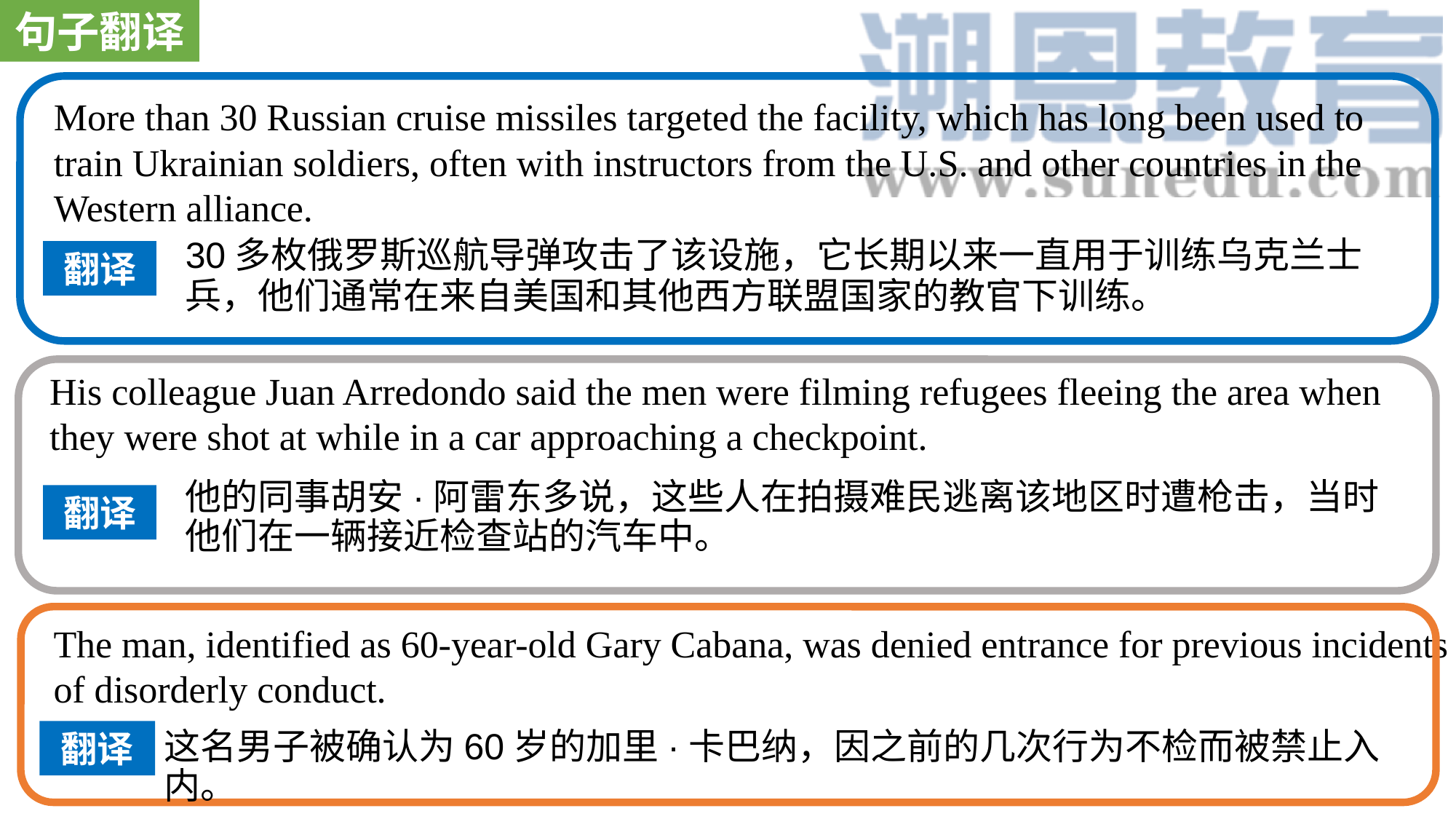

句子翻译

More than 30 Russian cruise missiles targeted the facility, which has long been used to train Ukrainian soldiers, often with instructors from the U.S. and other countries in the Western alliance.
30多枚俄罗斯巡航导弹攻击了该设施，它长期以来一直用于训练乌克兰士兵，他们通常在来自美国和其他西方联盟国家的教官下训练。
翻译

His colleague Juan Arredondo said the men were filming refugees fleeing the area when they were shot at while in a car approaching a checkpoint.
他的同事胡安·阿雷东多说，这些人在拍摄难民逃离该地区时遭枪击，当时他们在一辆接近检查站的汽车中。
翻译

The man, identified as 60-year-old Gary Cabana, was denied entrance for previous incidents of disorderly conduct.
翻译
这名男子被确认为60岁的加里·卡巴纳，因之前的几次行为不检而被禁止入内。